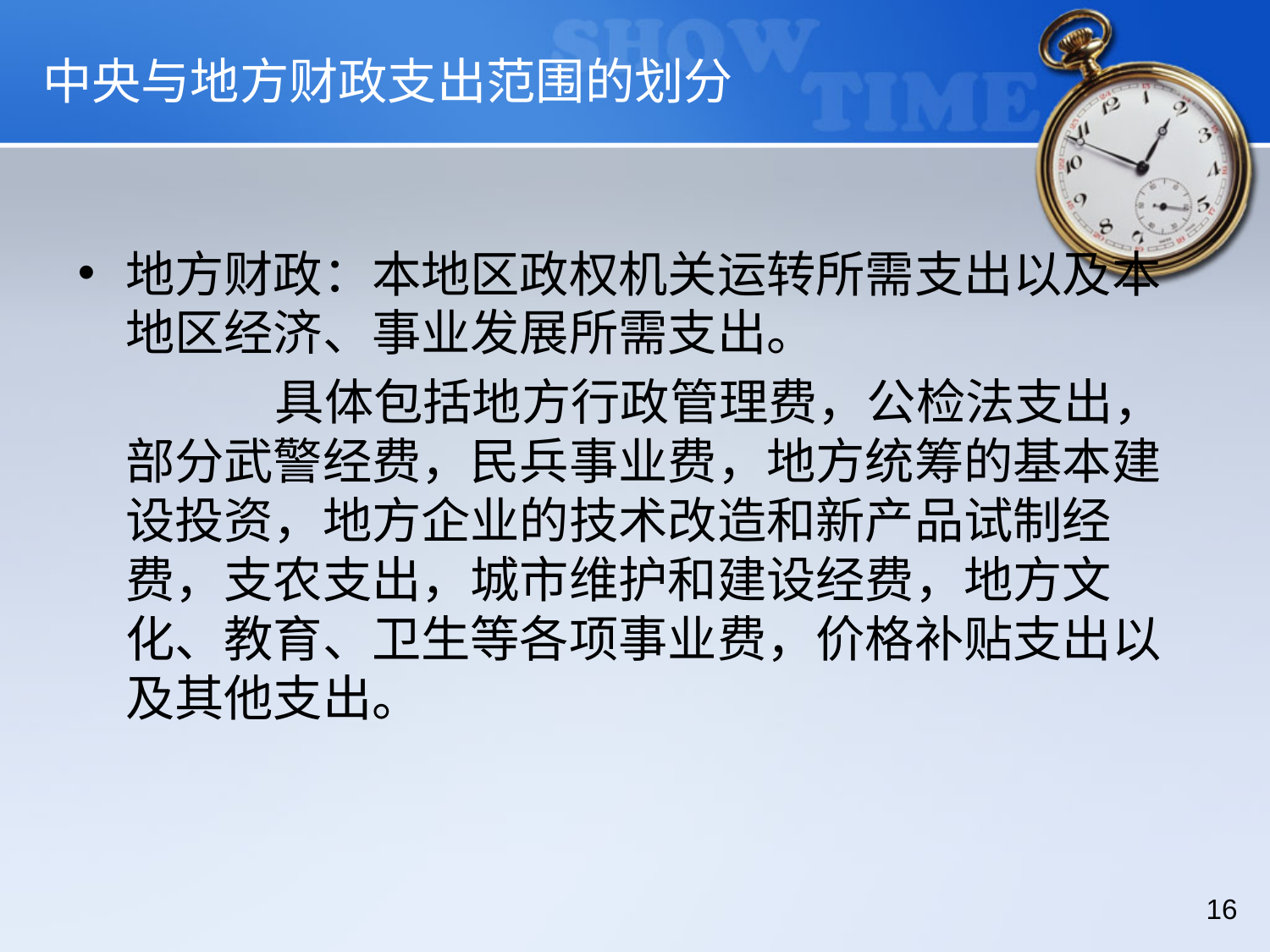

# 中央与地方财政支出范围的划分
地方财政：本地区政权机关运转所需支出以及本地区经济、事业发展所需支出。
		 具体包括地方行政管理费，公检法支出，部分武警经费，民兵事业费，地方统筹的基本建设投资，地方企业的技术改造和新产品试制经费，支农支出，城市维护和建设经费，地方文化、教育、卫生等各项事业费，价格补贴支出以及其他支出。
16